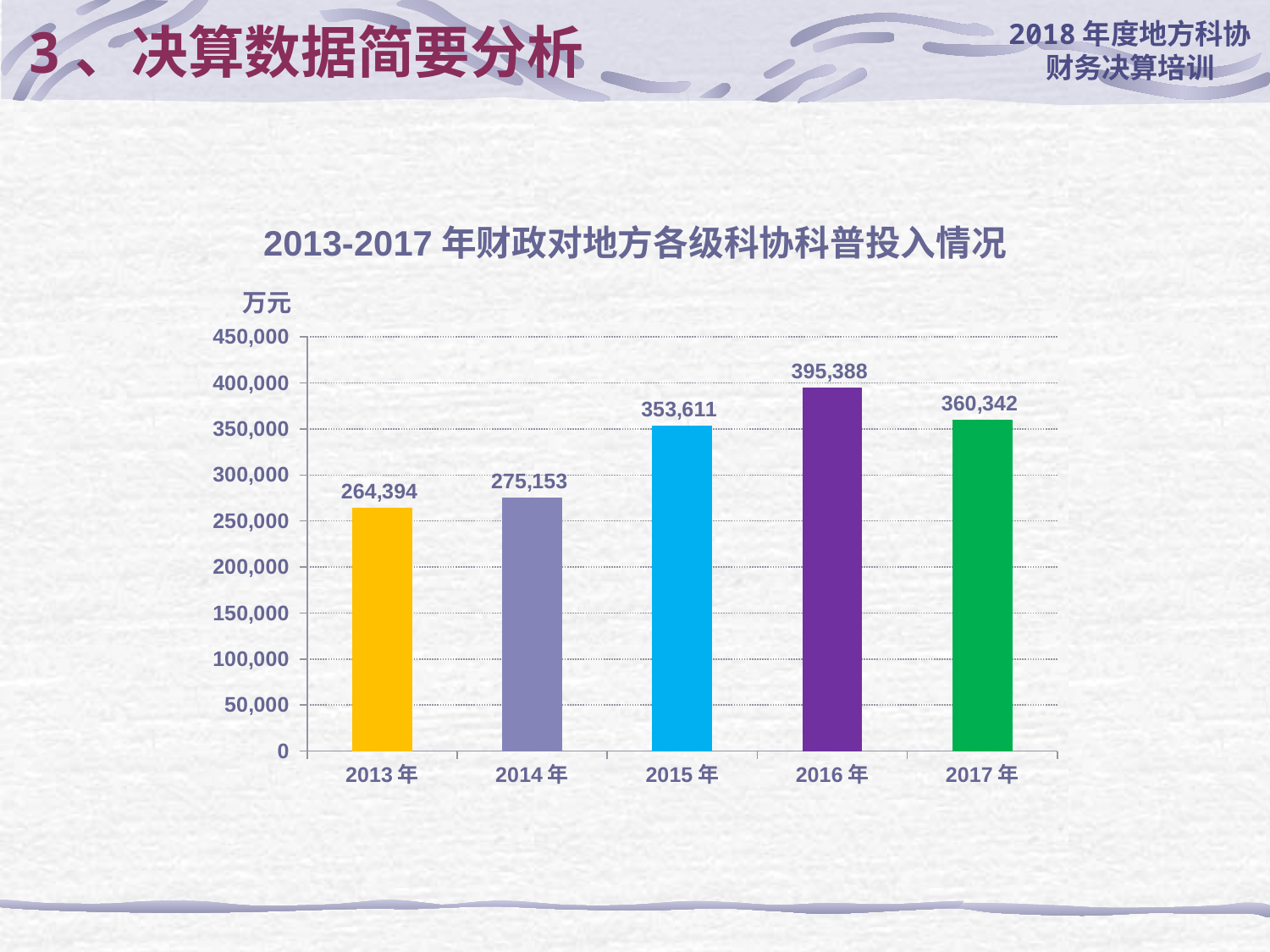

# 3、决算数据简要分析
2013-2017年财政对地方各级科协科普投入情况
万元

### Chart

| Category | 系列 1 |
|---|---|
| 2013年 | 264393.76 |
| 2014年 | 275153.2400000001 |
| 2015年 | 353610.7300000002 |
| 2016年 | 395388.08999999997 |
| 2017年 | 360341.60000000073 |